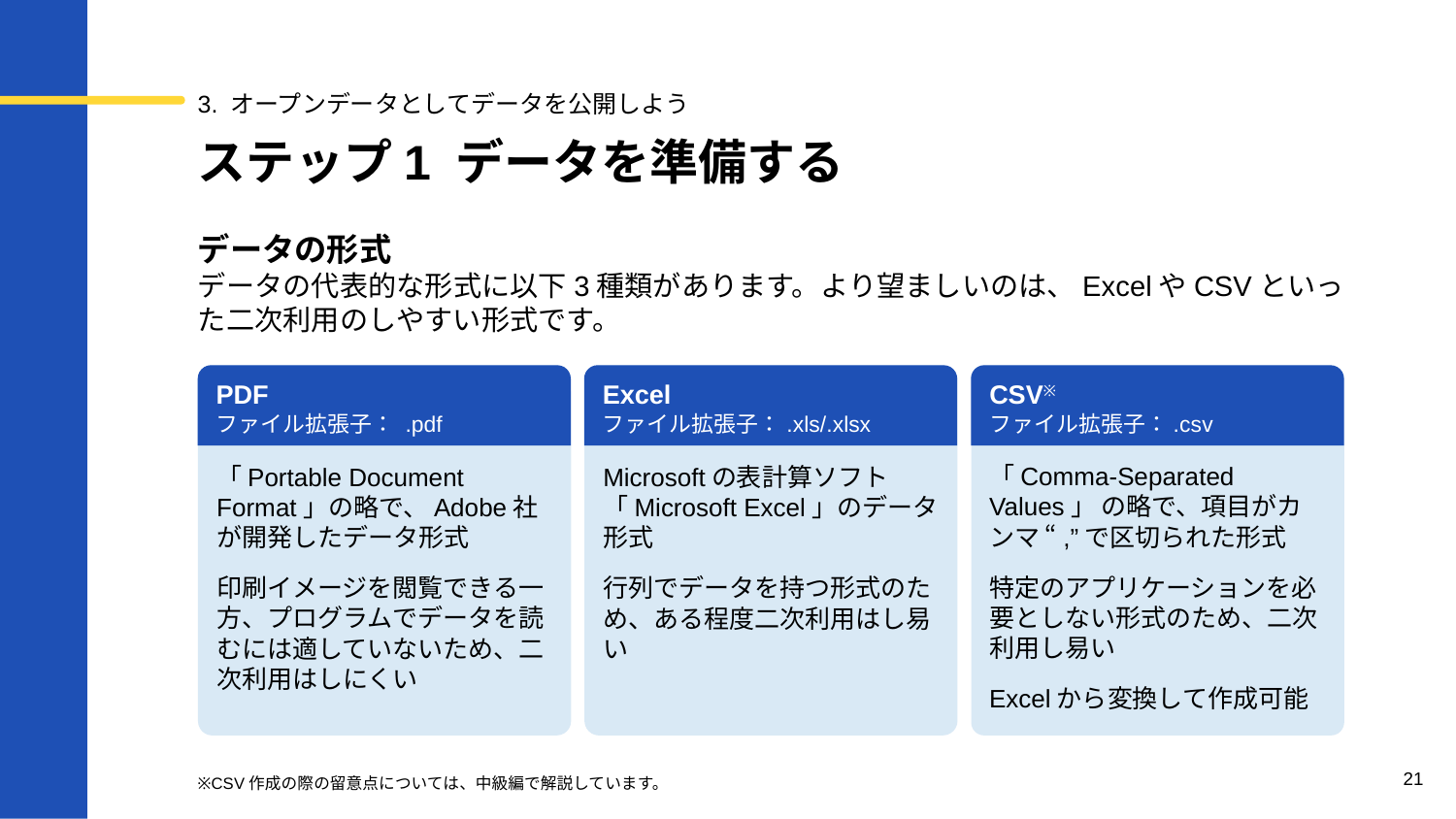

3. オープンデータとしてデータを公開しよう
# ステップ1 データを準備する
データの形式
データの代表的な形式に以下3種類があります。より望ましいのは、ExcelやCSVといった二次利用のしやすい形式です。
PDF
ファイル拡張子： .pdf
「Portable Document Format」の略で、Adobe社が開発したデータ形式
印刷イメージを閲覧できる一方、プログラムでデータを読むには適していないため、二次利用はしにくい
Excel
ファイル拡張子：.xls/.xlsx
Microsoftの表計算ソフト
「Microsoft Excel」のデータ形式
行列でデータを持つ形式のため、ある程度二次利用はし易い
CSV※
ファイル拡張子：.csv
「Comma-Separated Values」 の略で、項目がカンマ “,”で区切られた形式
特定のアプリケーションを必要としない形式のため、二次利用し易い
Excelから変換して作成可能
21
※CSV作成の際の留意点については、中級編で解説しています。